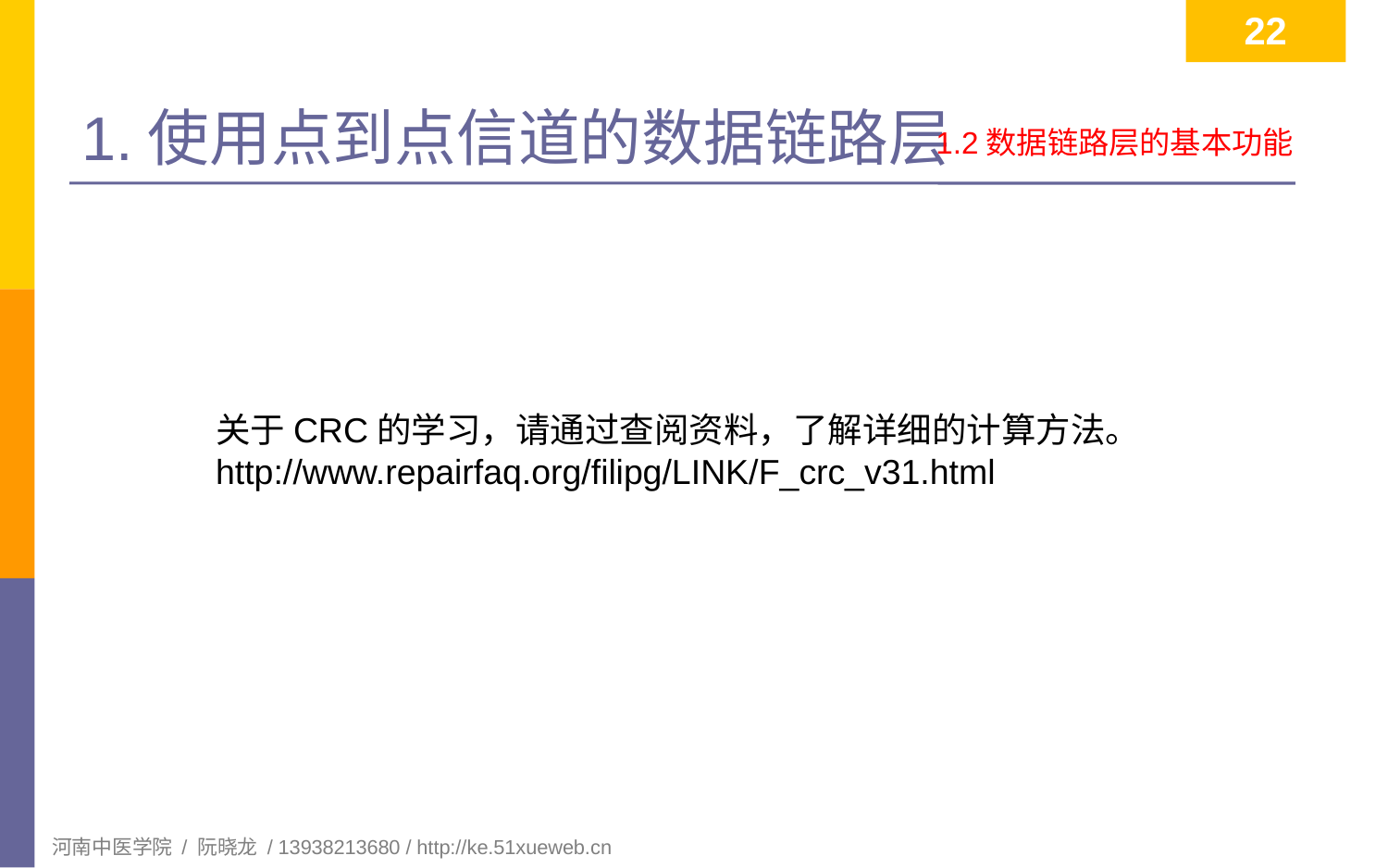

22
# 1.使用点到点信道的数据链路层
1.2数据链路层的基本功能
关于CRC的学习，请通过查阅资料，了解详细的计算方法。
http://www.repairfaq.org/filipg/LINK/F_crc_v31.html